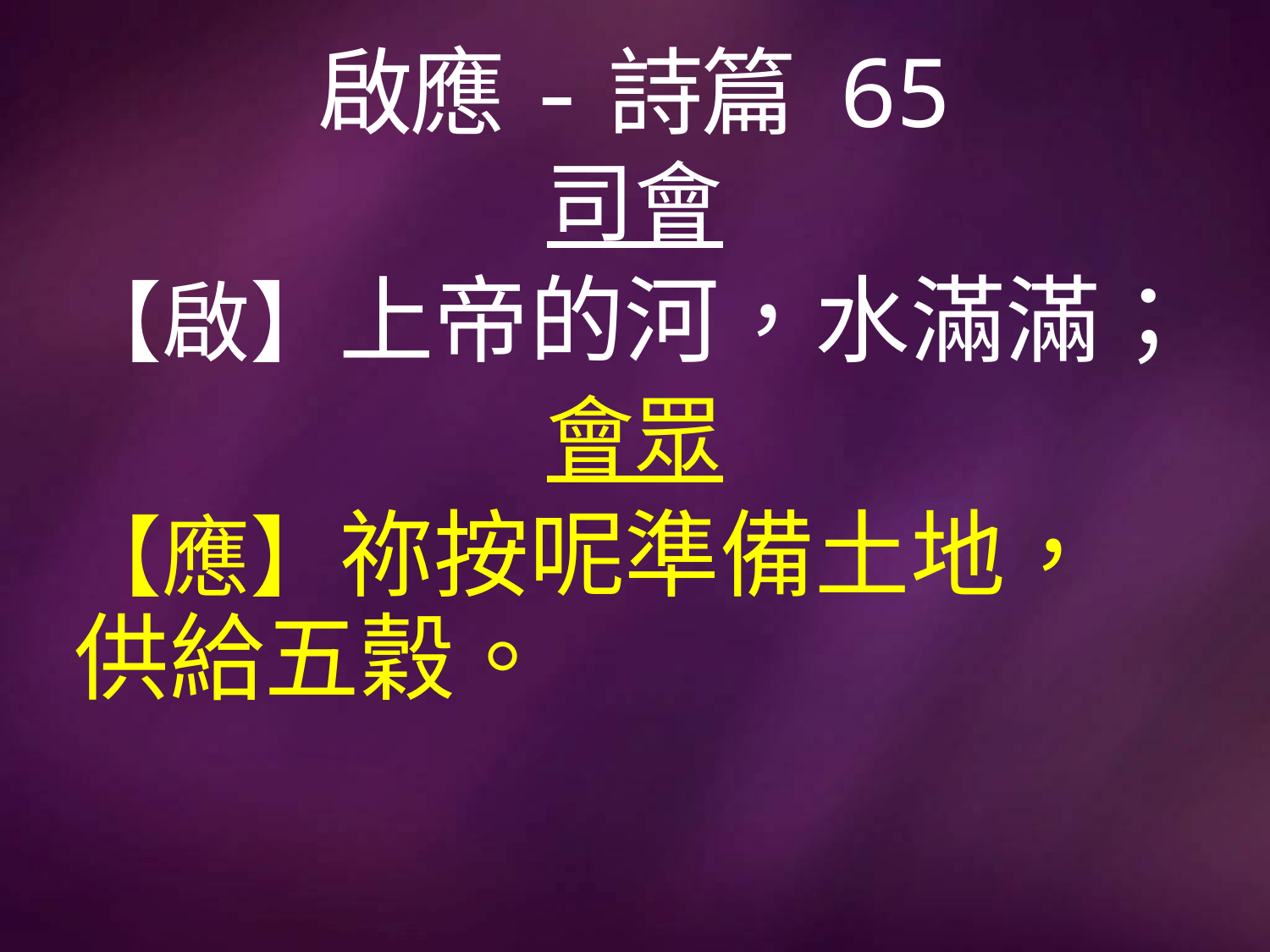

# 啟應-詩篇 65
司會
【啟】上帝的河，水滿滿；
會眾
【應】祢按呢準備土地，供給五穀。